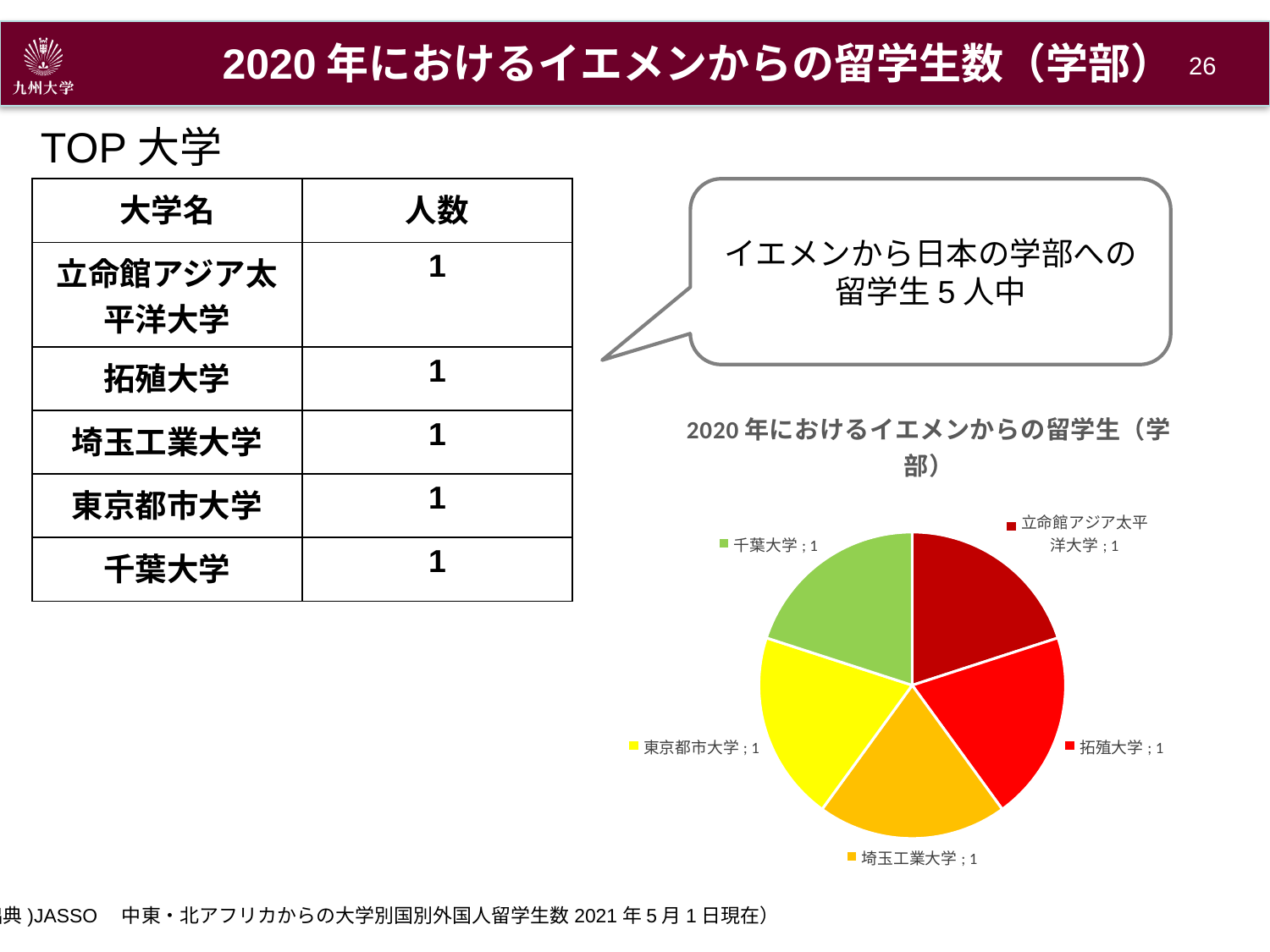

2020年におけるイエメンからの留学生数（学部）
26
TOP大学
| 大学名 | 人数 |
| --- | --- |
| 立命館アジア太平洋大学 | 1 |
| 拓殖大学 | 1 |
| 埼玉工業大学 | 1 |
| 東京都市大学 | 1 |
| 千葉大学 | 1 |
イエメンから日本の学部への
留学生5人中

### Chart: 2020年におけるイエメンからの留学生（学部）

| Category |  |
|---|---|
| 立命館アジア太平洋大学 | 1.0 |
| 拓殖大学 | 1.0 |
| 埼玉工業大学 | 1.0 |
| 東京都市大学 | 1.0 |
| 千葉大学 | 1.0 |
(出典)JASSO　中東・北アフリカからの大学別国別外国人留学生数2021年5月1日現在）